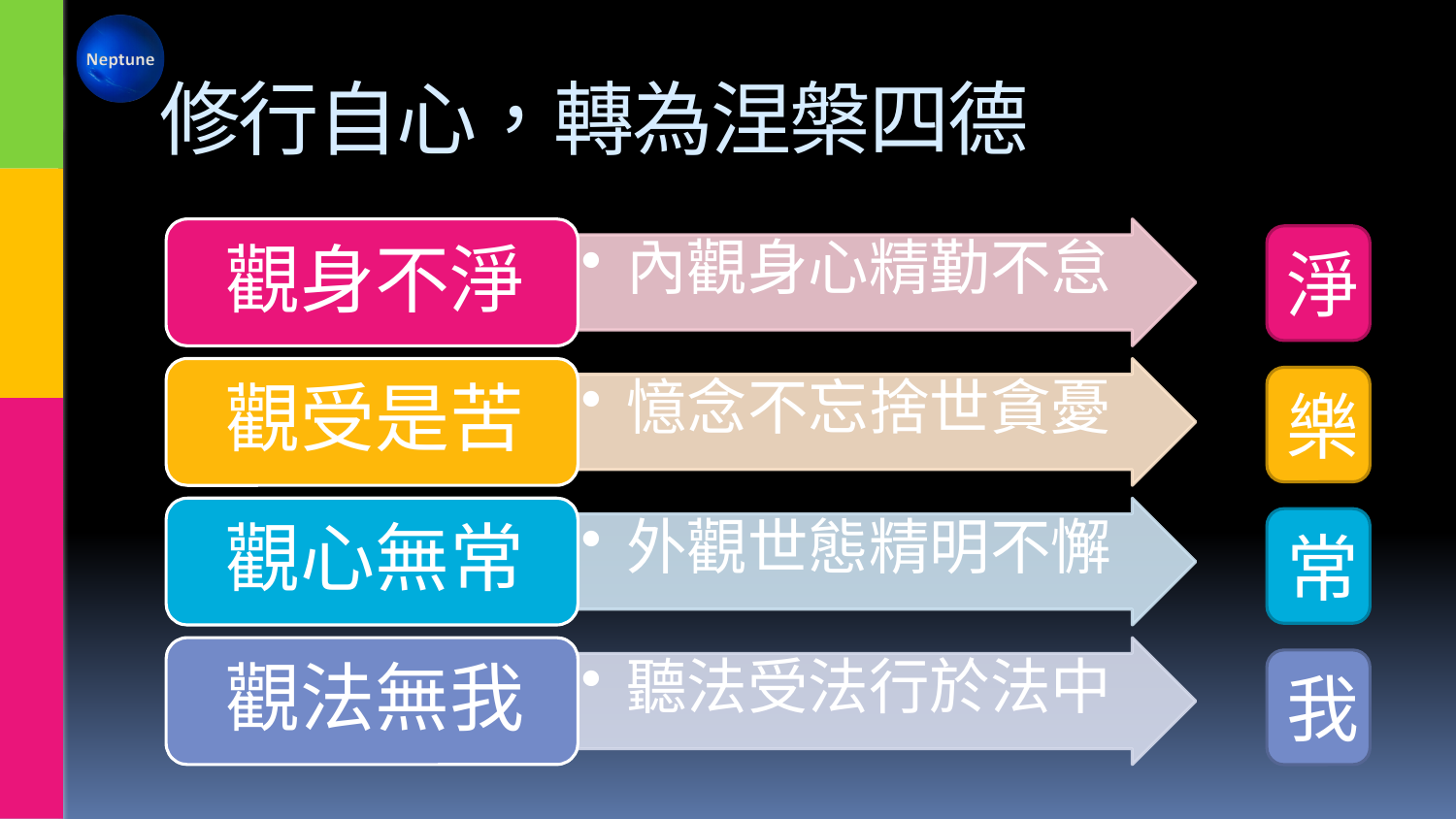

# 修行自心，轉為涅槃四德
內觀身心精勤不怠
觀身不淨
憶念不忘捨世貪憂
觀受是苦
外觀世態精明不懈
觀心無常
聽法受法行於法中
觀法無我
淨
樂
常
我